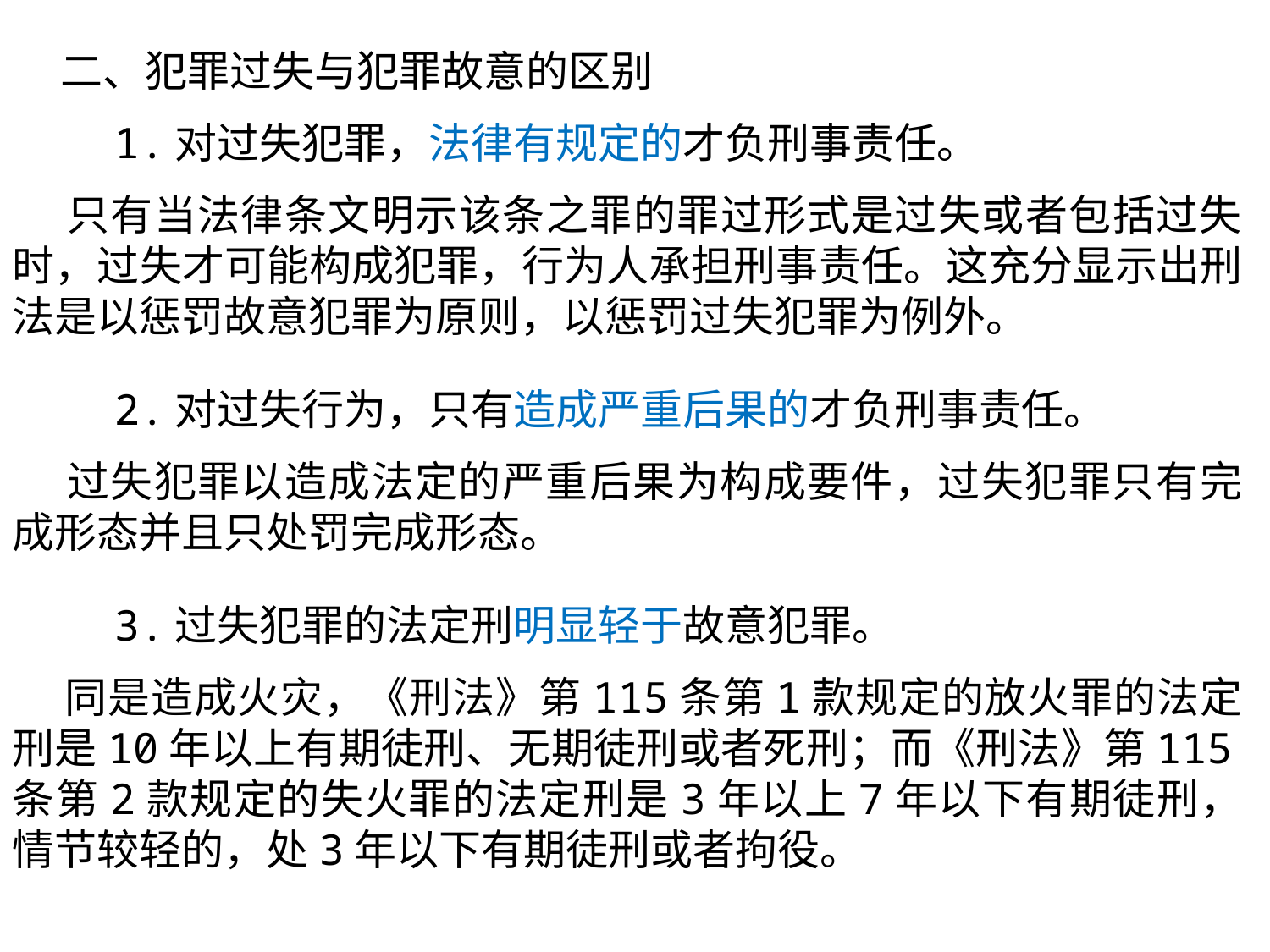

二、犯罪过失与犯罪故意的区别

    1.对过失犯罪，法律有规定的才负刑事责任。

    只有当法律条文明示该条之罪的罪过形式是过失或者包括过失时，过失才可能构成犯罪，行为人承担刑事责任。这充分显示出刑法是以惩罚故意犯罪为原则，以惩罚过失犯罪为例外。

    2.对过失行为，只有造成严重后果的才负刑事责任。

    过失犯罪以造成法定的严重后果为构成要件，过失犯罪只有完成形态并且只处罚完成形态。

    3.过失犯罪的法定刑明显轻于故意犯罪。

    同是造成火灾，《刑法》第115条第1款规定的放火罪的法定刑是10年以上有期徒刑、无期徒刑或者死刑；而《刑法》第115条第2款规定的失火罪的法定刑是3年以上7年以下有期徒刑，情节较轻的，处3年以下有期徒刑或者拘役。